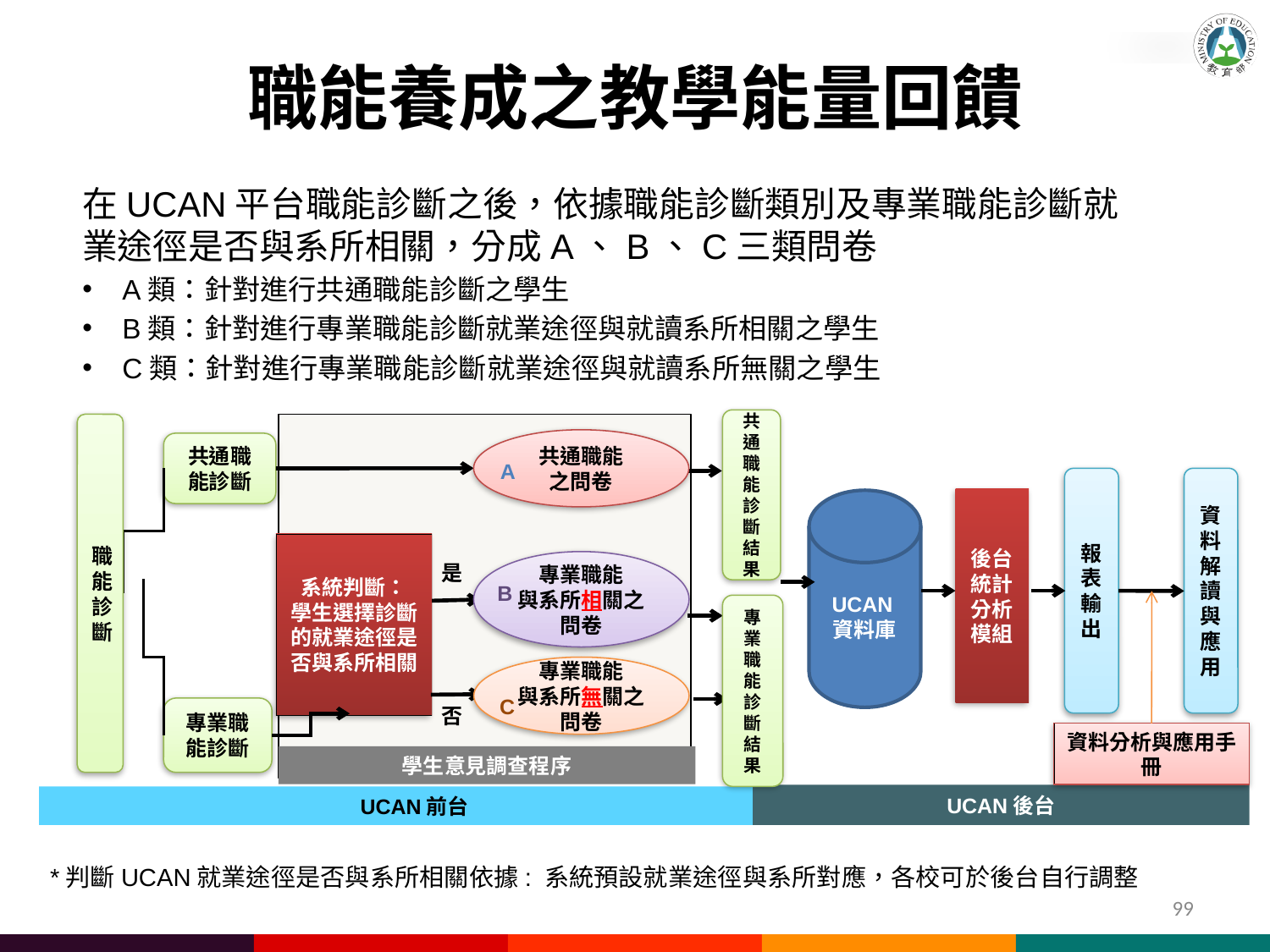

# 職能養成之教學能量回饋
在UCAN平台職能診斷之後，依據職能診斷類別及專業職能診斷就業途徑是否與系所相關，分成A、B、C三類問卷
A類：針對進行共通職能診斷之學生
B類：針對進行專業職能診斷就業途徑與就讀系所相關之學生
C類：針對進行專業職能診斷就業途徑與就讀系所無關之學生

共通職能診斷結果
共通職能
之問卷
共通職能診斷
A
報表輸出
後台
統計分析模組
UCAN資料庫
系統判斷：
學生選擇診斷的就業途徑是否與系所相關
專業職能
與系所相關之問卷
是
專業職能
與系所無關之問卷
C
否
專業職能診斷
UCAN後台
UCAN前台
職能診斷
資料解讀與應用
資料分析與應用手冊

A
B
專業職能診斷結果
C
學生意見調查程序
*判斷UCAN就業途徑是否與系所相關依據: 系統預設就業途徑與系所對應，各校可於後台自行調整
99